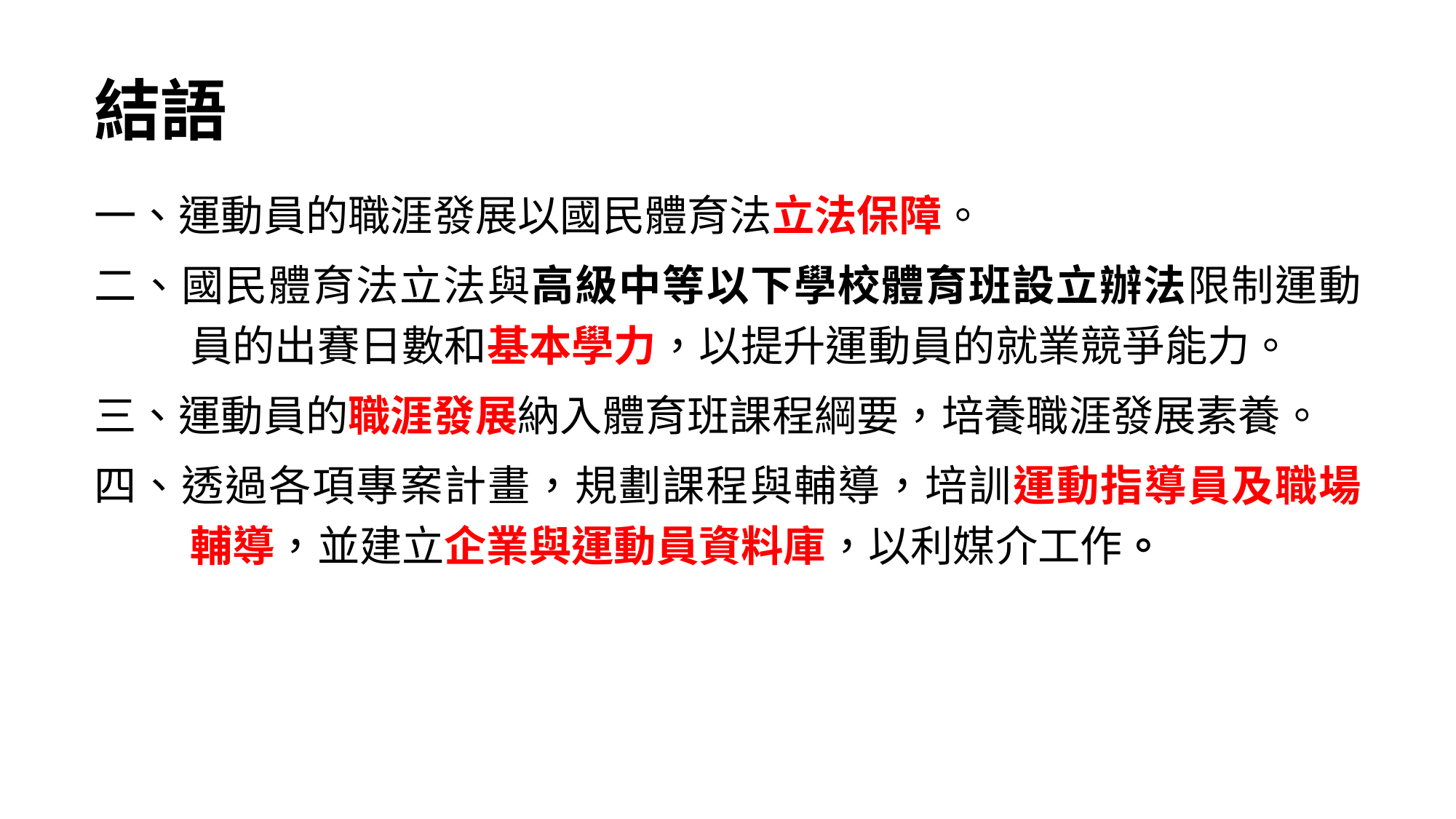

# 結語
一、運動員的職涯發展以國民體育法立法保障。
二、國民體育法立法與高級中等以下學校體育班設立辦法限制運動員的出賽日數和基本學力，以提升運動員的就業競爭能力。
三、運動員的職涯發展納入體育班課程綱要，培養職涯發展素養。
四、透過各項專案計畫，規劃課程與輔導，培訓運動指導員及職場輔導，並建立企業與運動員資料庫，以利媒介工作。